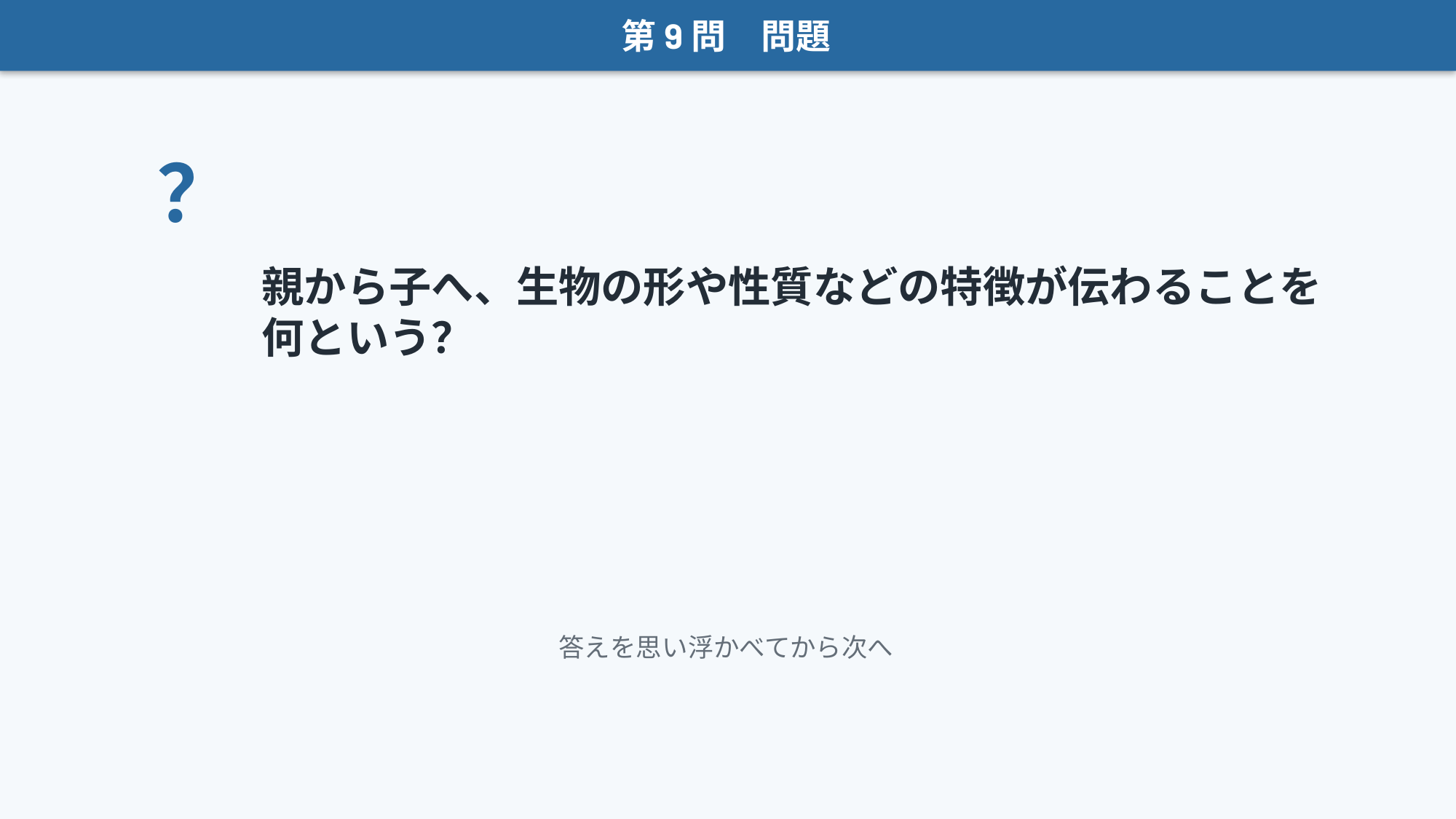

第9問　問題
？
親から子へ、生物の形や性質などの特徴が伝わることを何という？
答えを思い浮かべてから次へ